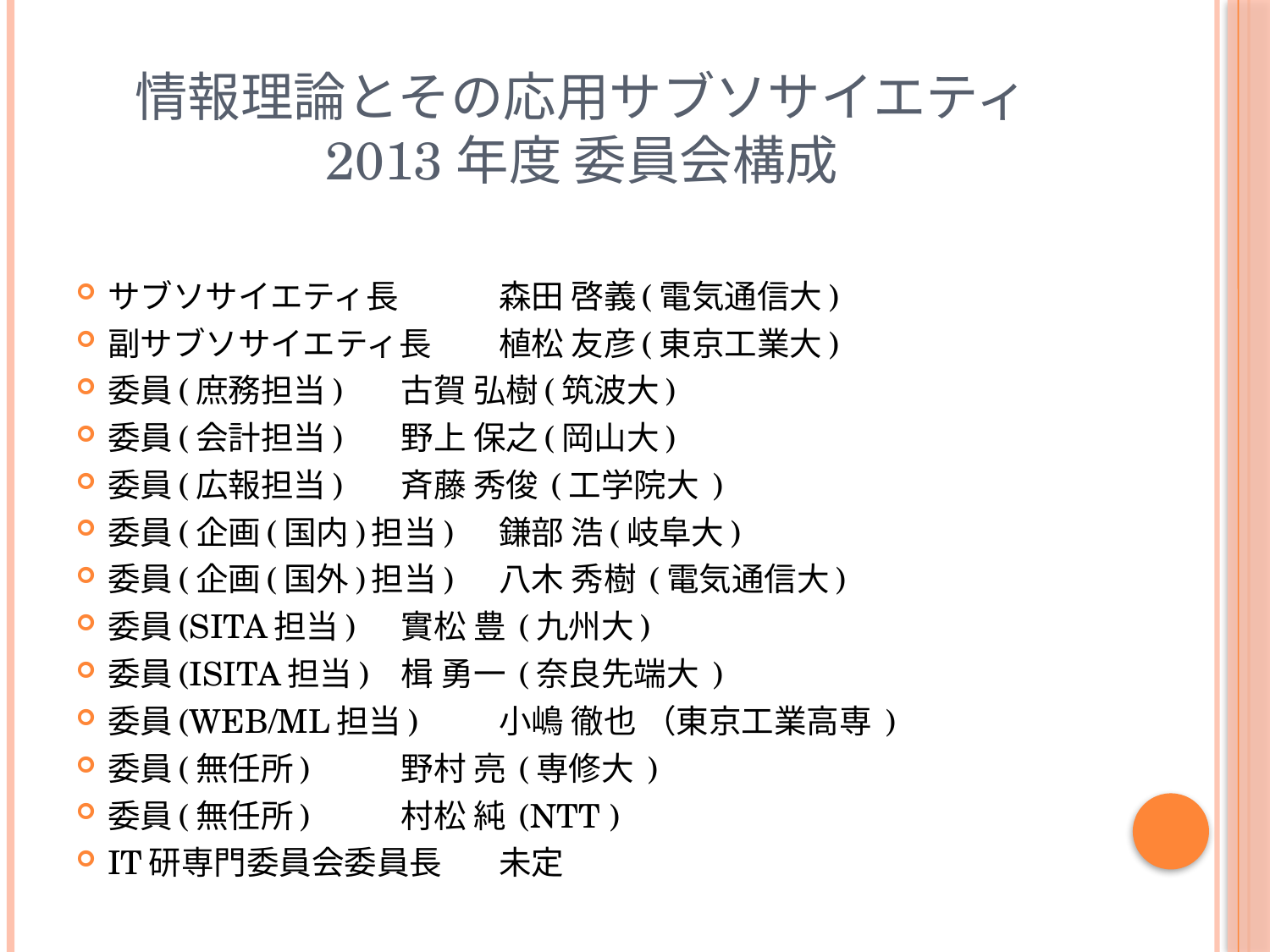

# 情報理論とその応用サブソサイエティ 2013年度 委員会構成

サブソサイエティ長　		森田 啓義(電気通信大)
副サブソサイエティ長	植松 友彦(東京工業大)
委員(庶務担当)		古賀 弘樹(筑波大)
委員(会計担当)		野上 保之(岡山大)
委員(広報担当)		斉藤 秀俊 (工学院大 )
委員(企画(国内)担当)	鎌部 浩(岐阜大)
委員(企画(国外)担当)	八木 秀樹 (電気通信大)
委員(SITA担当)		實松 豊 (九州大)
委員(ISITA担当)		楫 勇一 (奈良先端大 )
委員(WEB/ML担当)	小嶋 徹也 （東京工業高専 )
委員(無任所)		野村 亮 (専修大 )
委員(無任所)		村松 純 (NTT )
IT研専門委員会委員長	未定